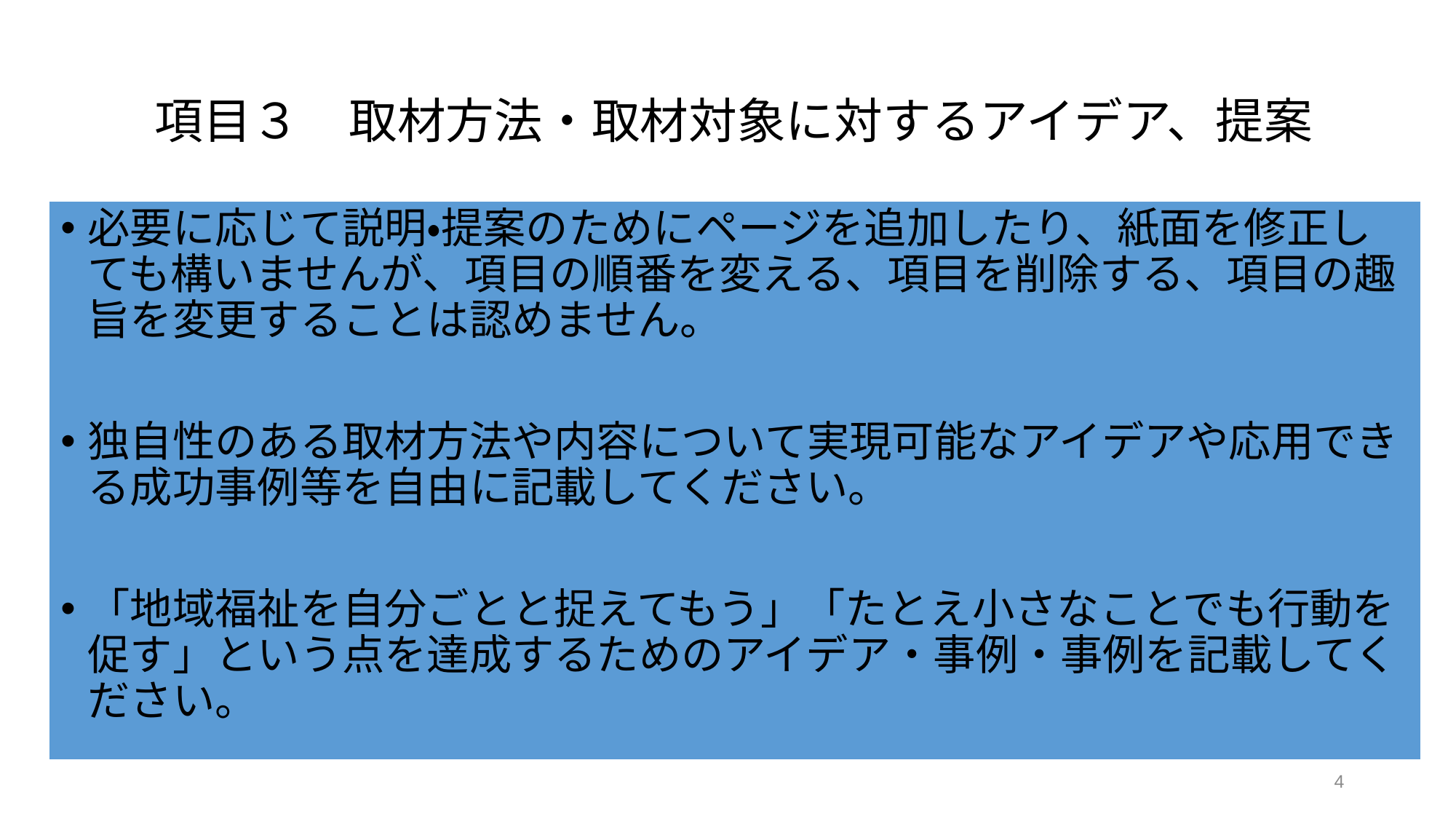

# 項目３　取材方法・取材対象に対するアイデア、提案
必要に応じて説明・提案のためにページを追加したり、紙面を修正しても構いませんが、項目の順番を変える、項目を削除する、項目の趣旨を変更することは認めません。

独自性のある取材方法や内容について実現可能なアイデアや応用できる成功事例等を自由に記載してください。

「地域福祉を自分ごとと捉えてもう」「たとえ小さなことでも行動を促す」という点を達成するためのアイデア・事例・事例を記載してください。
4